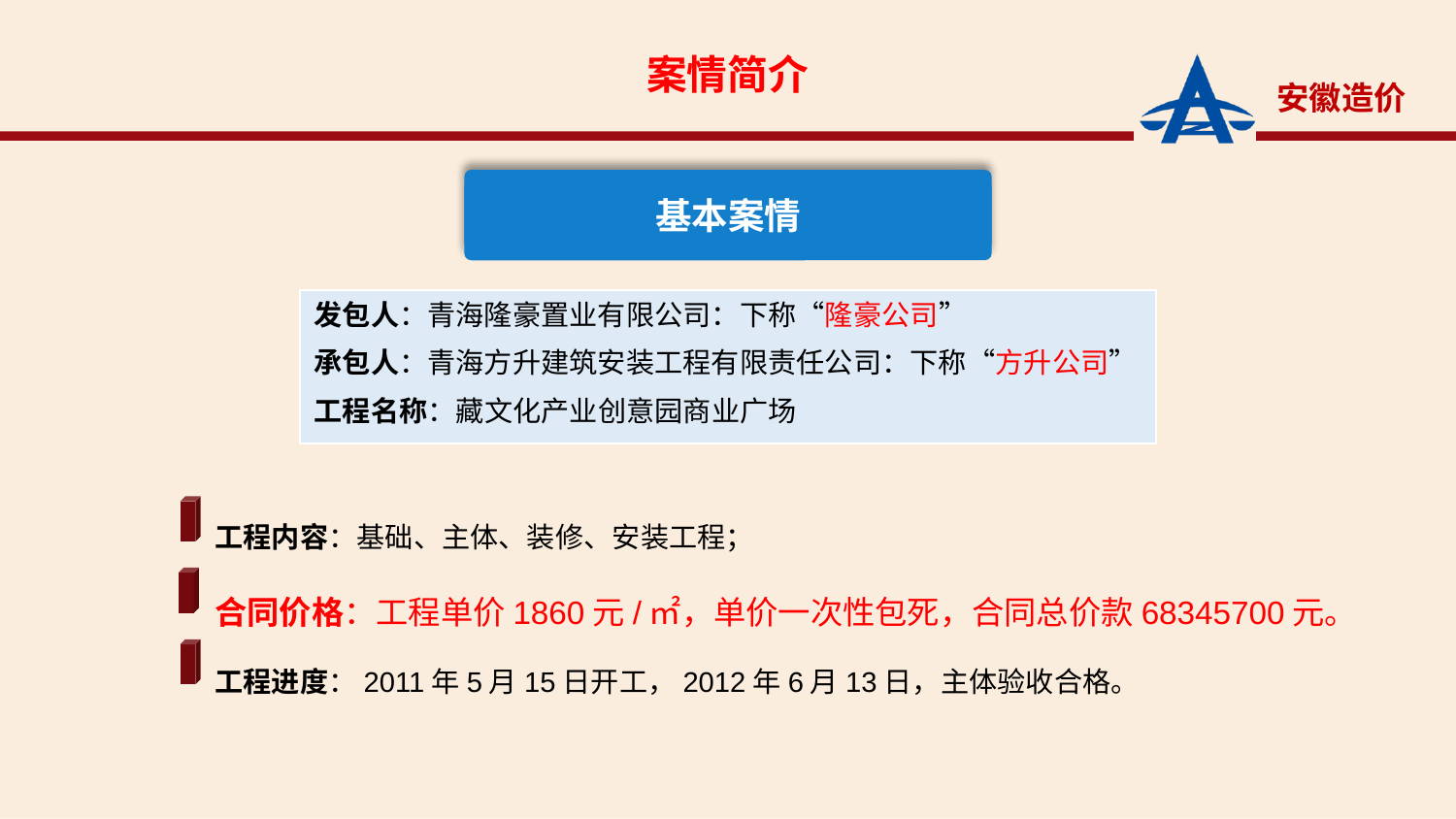

案情简介

基本案情
发包人：青海隆豪置业有限公司：下称“隆豪公司”
承包人：青海方升建筑安装工程有限责任公司：下称“方升公司”
工程名称：藏文化产业创意园商业广场
工程内容：基础、主体、装修、安装工程；
合同价格：工程单价1860元/㎡，单价一次性包死，合同总价款68345700元。工程进度：2011年5月15日开工，2012年6月13日，主体验收合格。